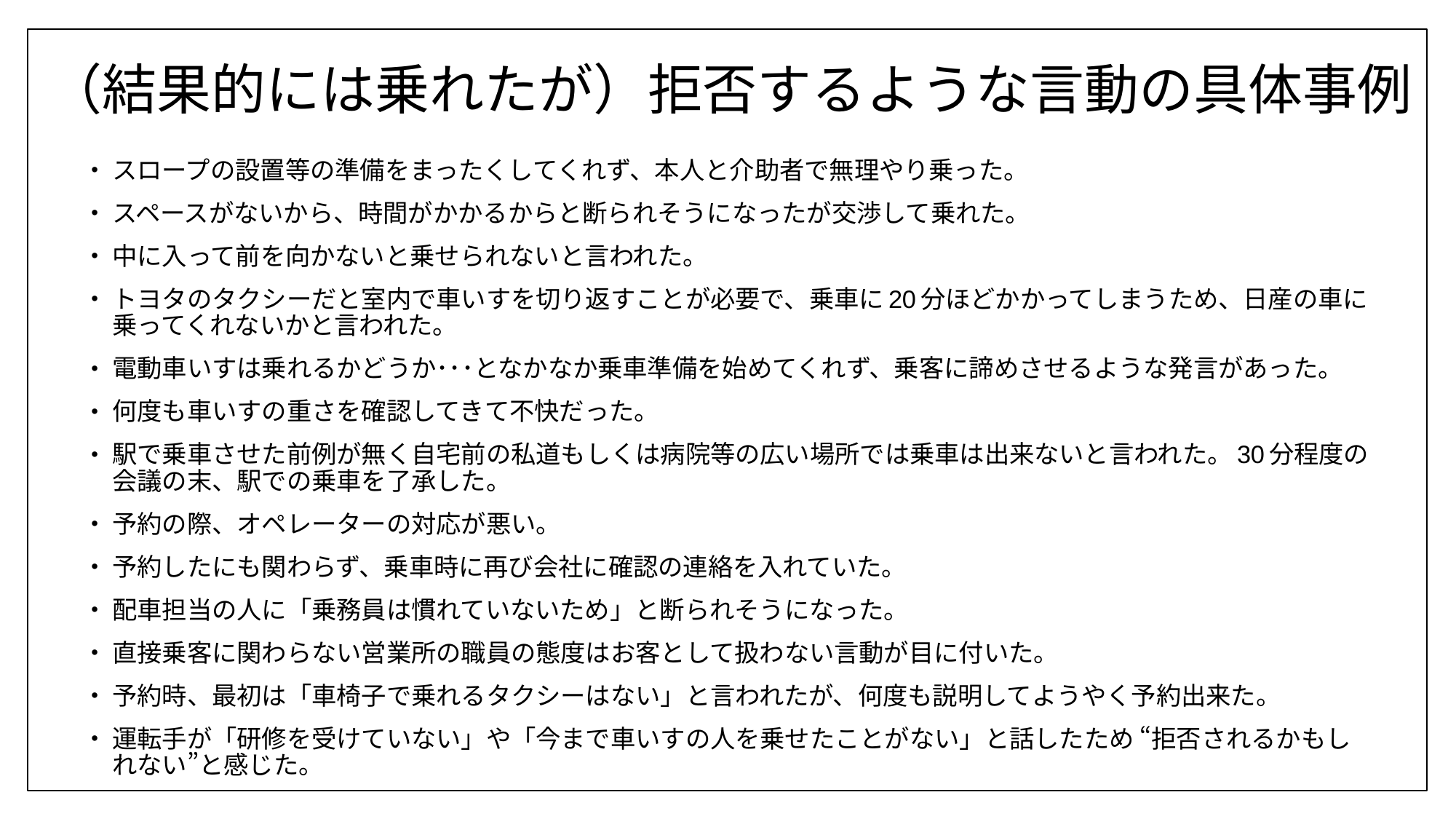

# （結果的には乗れたが）拒否するような言動の具体事例
スロープの設置等の準備をまったくしてくれず、本人と介助者で無理やり乗った。
スペースがないから、時間がかかるからと断られそうになったが交渉して乗れた。
中に入って前を向かないと乗せられないと言われた。
トヨタのタクシーだと室内で車いすを切り返すことが必要で、乗車に20分ほどかかってしまうため、日産の車に乗ってくれないかと言われた。
電動車いすは乗れるかどうか･･･となかなか乗車準備を始めてくれず、乗客に諦めさせるような発言があった。
何度も車いすの重さを確認してきて不快だった。
駅で乗車させた前例が無く自宅前の私道もしくは病院等の広い場所では乗車は出来ないと言われた。30分程度の会議の末、駅での乗車を了承した。
予約の際、オペレーターの対応が悪い。
予約したにも関わらず、乗車時に再び会社に確認の連絡を入れていた。
配車担当の人に「乗務員は慣れていないため」と断られそうになった。
直接乗客に関わらない営業所の職員の態度はお客として扱わない言動が目に付いた。
予約時、最初は「車椅子で乗れるタクシーはない」と言われたが、何度も説明してようやく予約出来た。
運転手が「研修を受けていない」や「今まで車いすの人を乗せたことがない」と話したため “拒否されるかもしれない”と感じた。